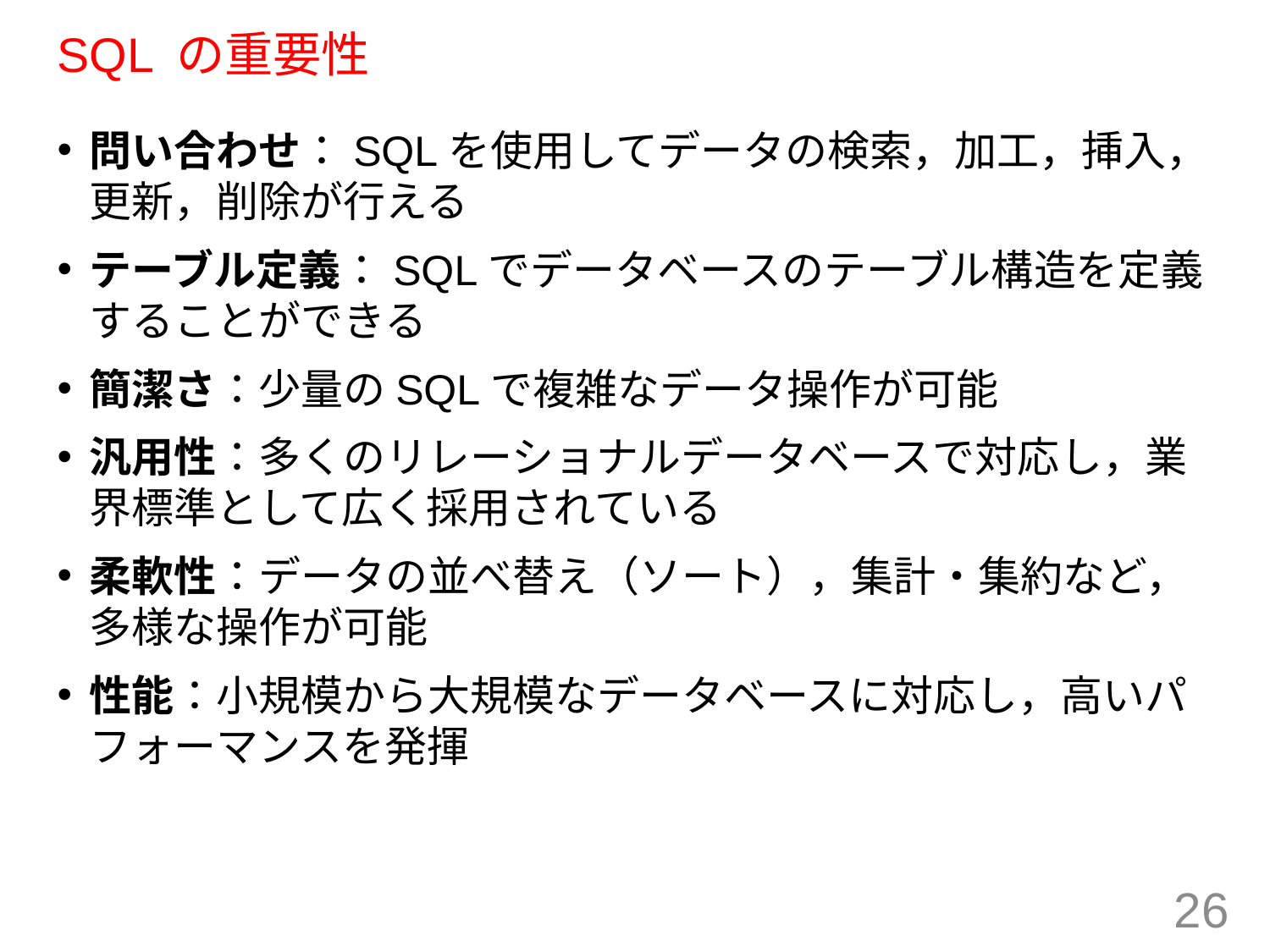

# SQL の重要性
問い合わせ：SQLを使用してデータの検索，加工，挿入，更新，削除が行える
テーブル定義：SQLでデータベースのテーブル構造を定義することができる
簡潔さ：少量のSQLで複雑なデータ操作が可能
汎用性：多くのリレーショナルデータベースで対応し，業界標準として広く採用されている
柔軟性：データの並べ替え（ソート），集計・集約など，多様な操作が可能
性能：小規模から大規模なデータベースに対応し，高いパフォーマンスを発揮
26